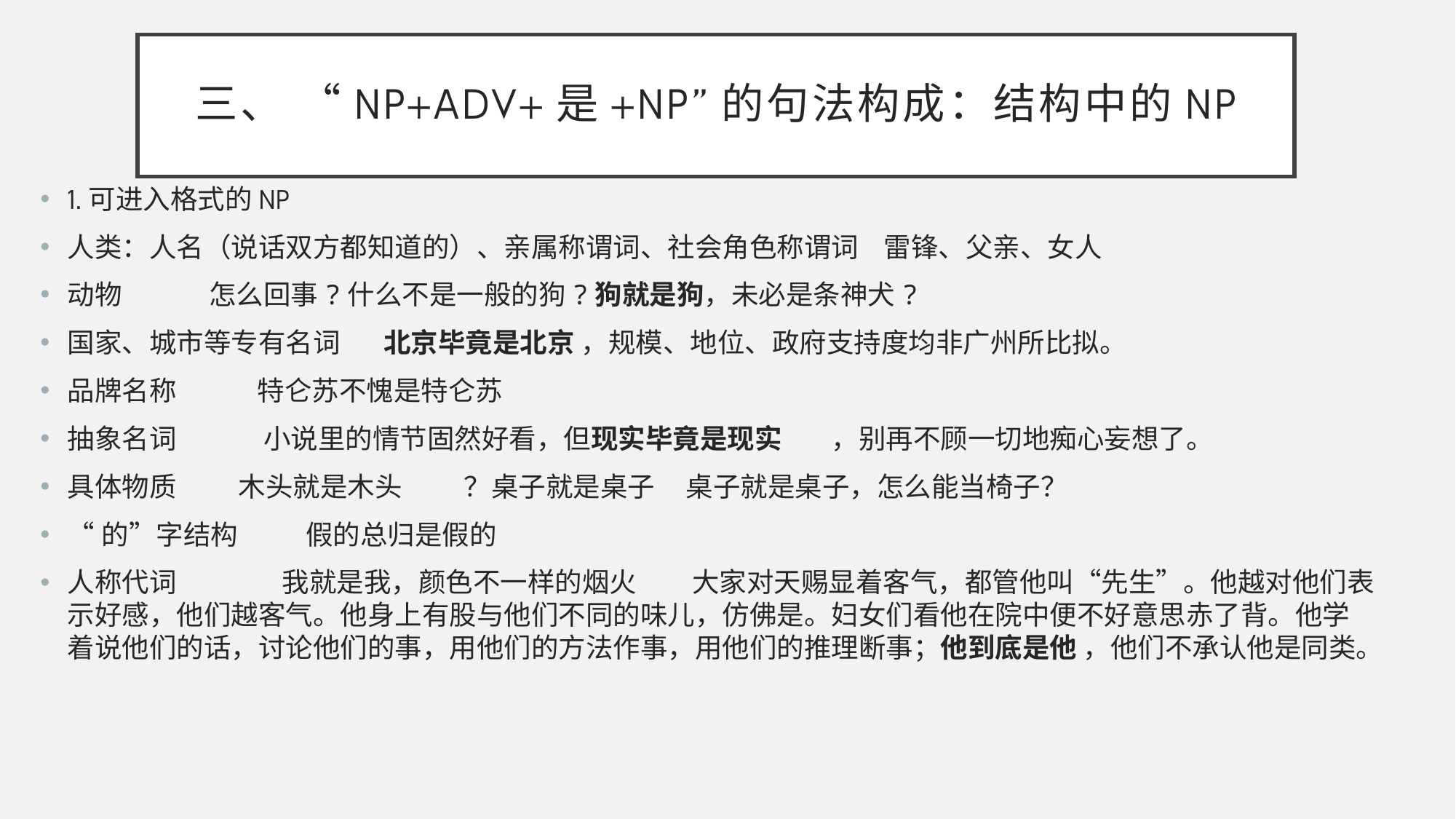

# 三、 “np+adv+是+np”的句法构成：结构中的NP
1.可进入格式的NP
人类：人名（说话双方都知道的）、亲属称谓词、社会角色称谓词    雷锋、父亲、女人
动物              怎么回事?什么不是一般的狗?狗就是狗，未必是条神犬?
国家、城市等专有名词       北京毕竟是北京 ，规模、地位、政府支持度均非广州所比拟。
品牌名称             特仑苏不愧是特仑苏
抽象名词              小说里的情节固然好看，但现实毕竟是现实	，别再不顾一切地痴心妄想了。
具体物质          木头就是木头          ？桌子就是桌子     桌子就是桌子，怎么能当椅子？
“的”字结构           假的总归是假的
人称代词                 我就是我，颜色不一样的烟火         大家对天赐显着客气，都管他叫“先生”。他越对他们表示好感，他们越客气。他身上有股与他们不同的味儿，仿佛是。妇女们看他在院中便不好意思赤了背。他学着说他们的话，讨论他们的事，用他们的方法作事，用他们的推理断事；他到底是他 ，他们不承认他是同类。